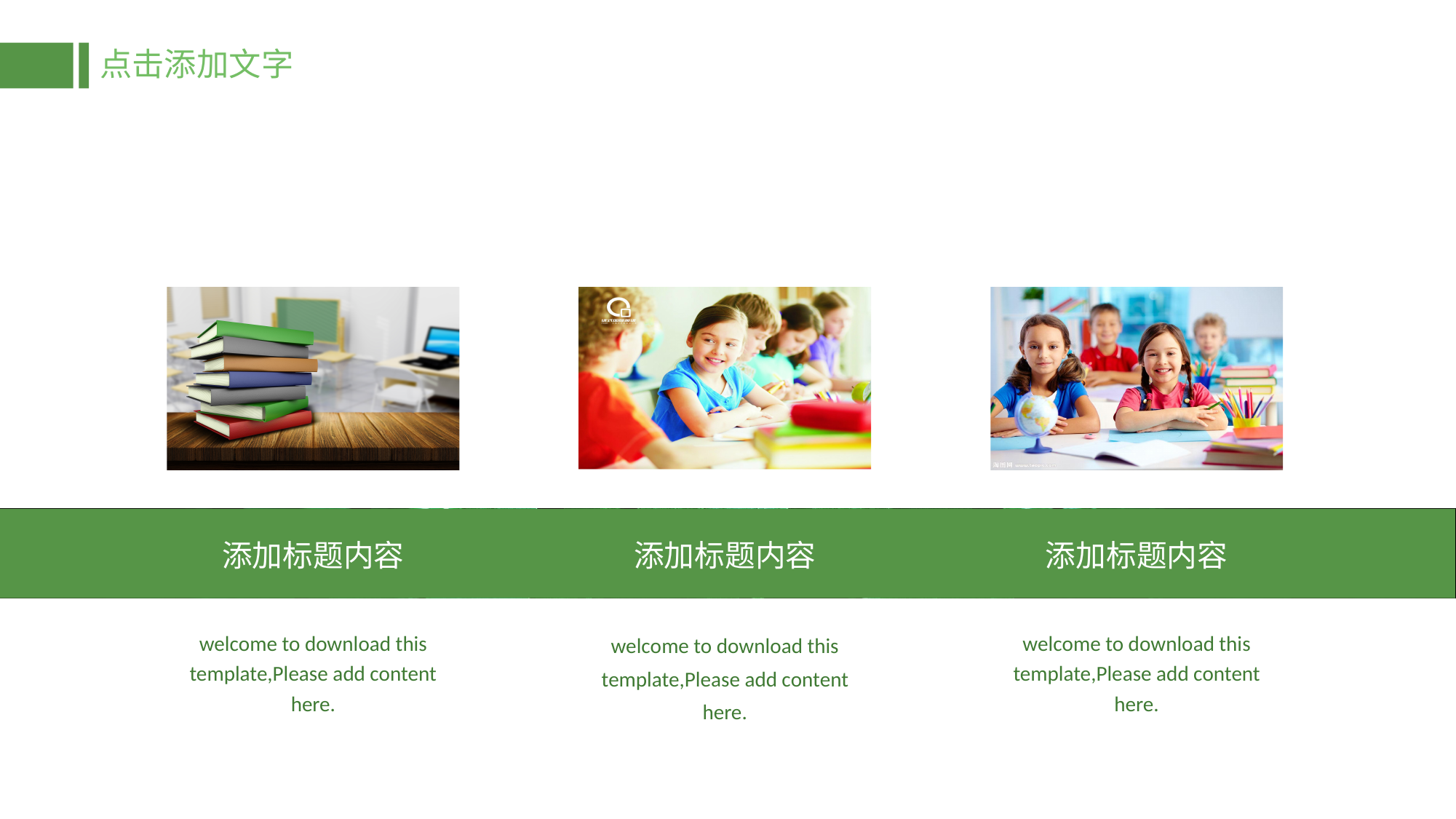

点击添加文字

添加标题内容
添加标题内容
添加标题内容
welcome to download this template,Please add content here.
welcome to download this template,Please add content here.
welcome to download this template,Please add content here.